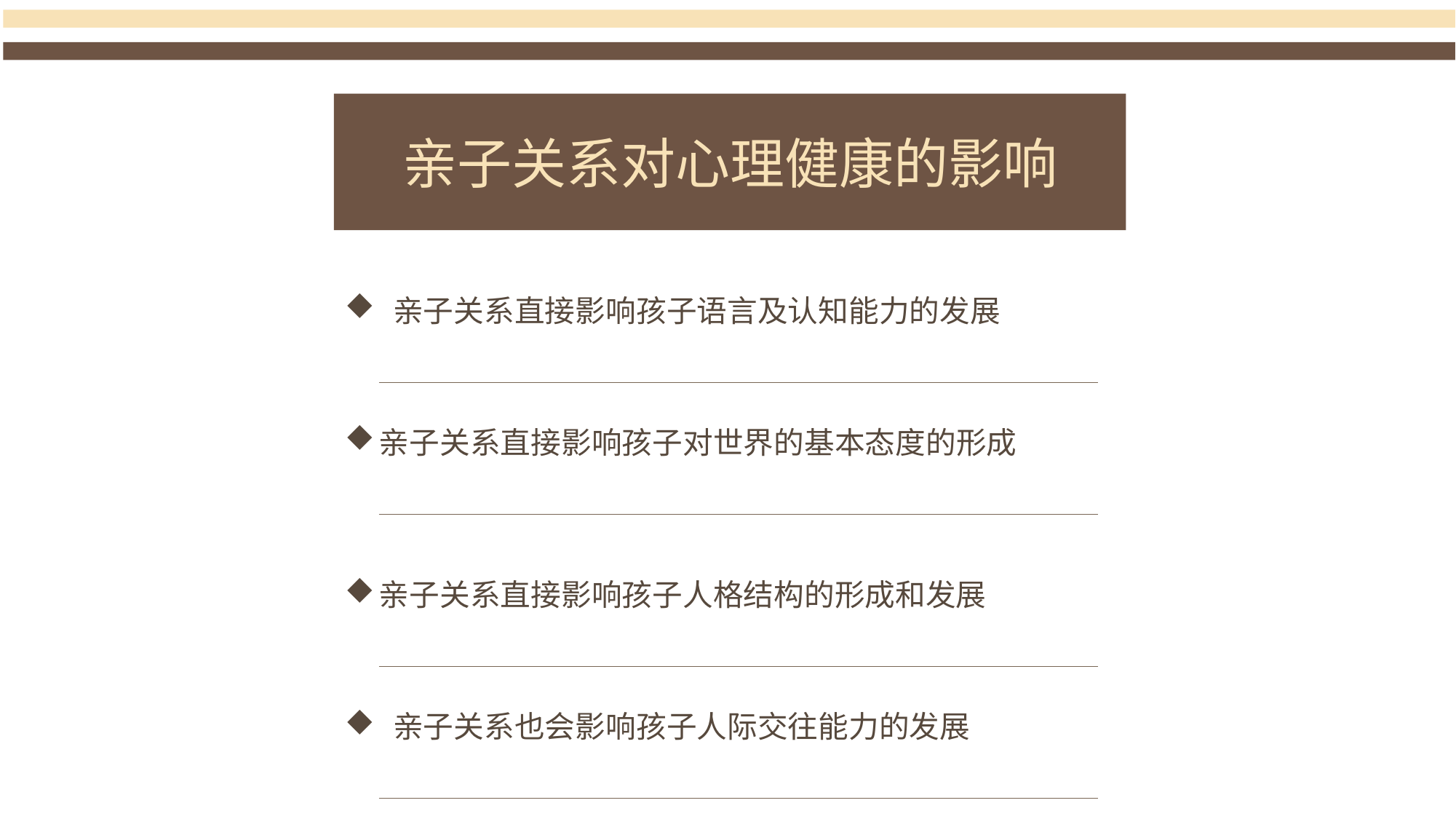

亲子关系对心理健康的影响
 亲子关系直接影响孩子语言及认知能力的发展

亲子关系直接影响孩子对世界的基本态度的形成
亲子关系直接影响孩子人格结构的形成和发展
 亲子关系也会影响孩子人际交往能力的发展